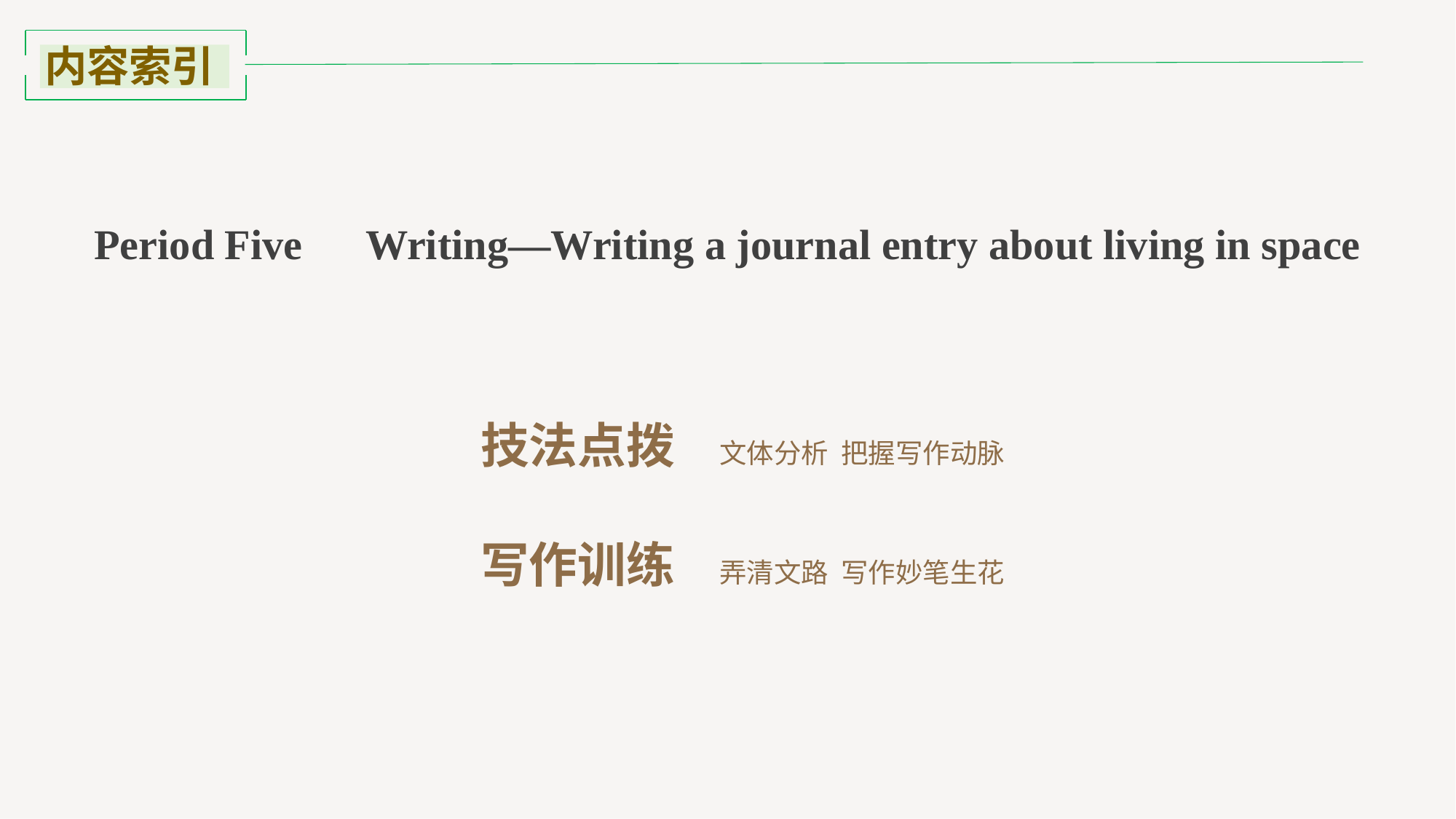

内容索引
Period Five　Writing—Writing a journal entry about living in space
技法点拨    文体分析  把握写作动脉
写作训练    弄清文路  写作妙笔生花